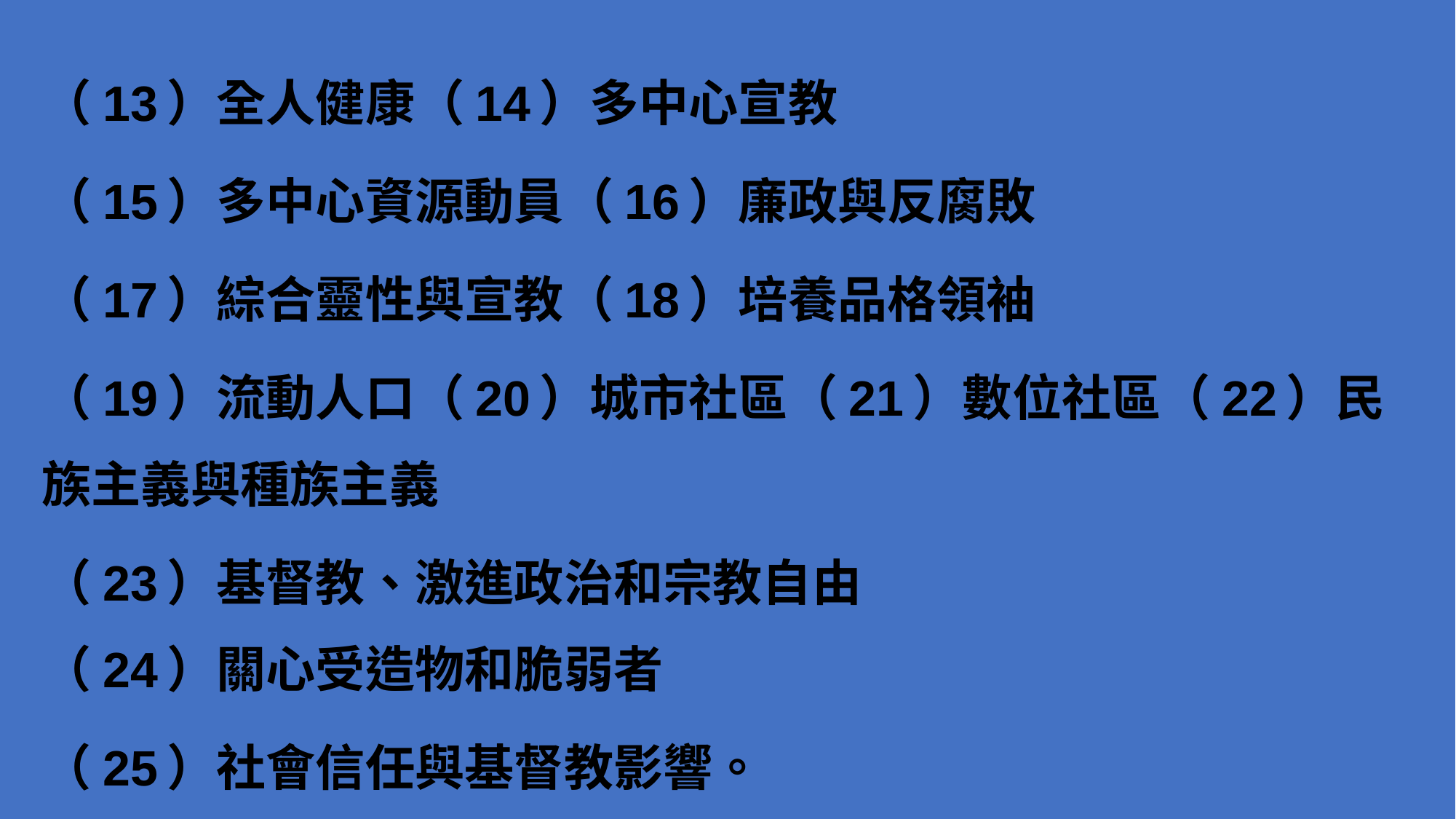

（13）全⼈健康（14）多中⼼宣教
（15）多中⼼資源動員（16）廉政與反腐敗
（17）綜合靈性與宣教（18）培養品格領袖
（19）流動人口（20）城市社區（21）數位社區（22）⺠族主義與種族主義
（23）基督教、激進政治和宗教⾃由
（24）關⼼受造物和脆弱者
（25）社會信任與基督教影響。